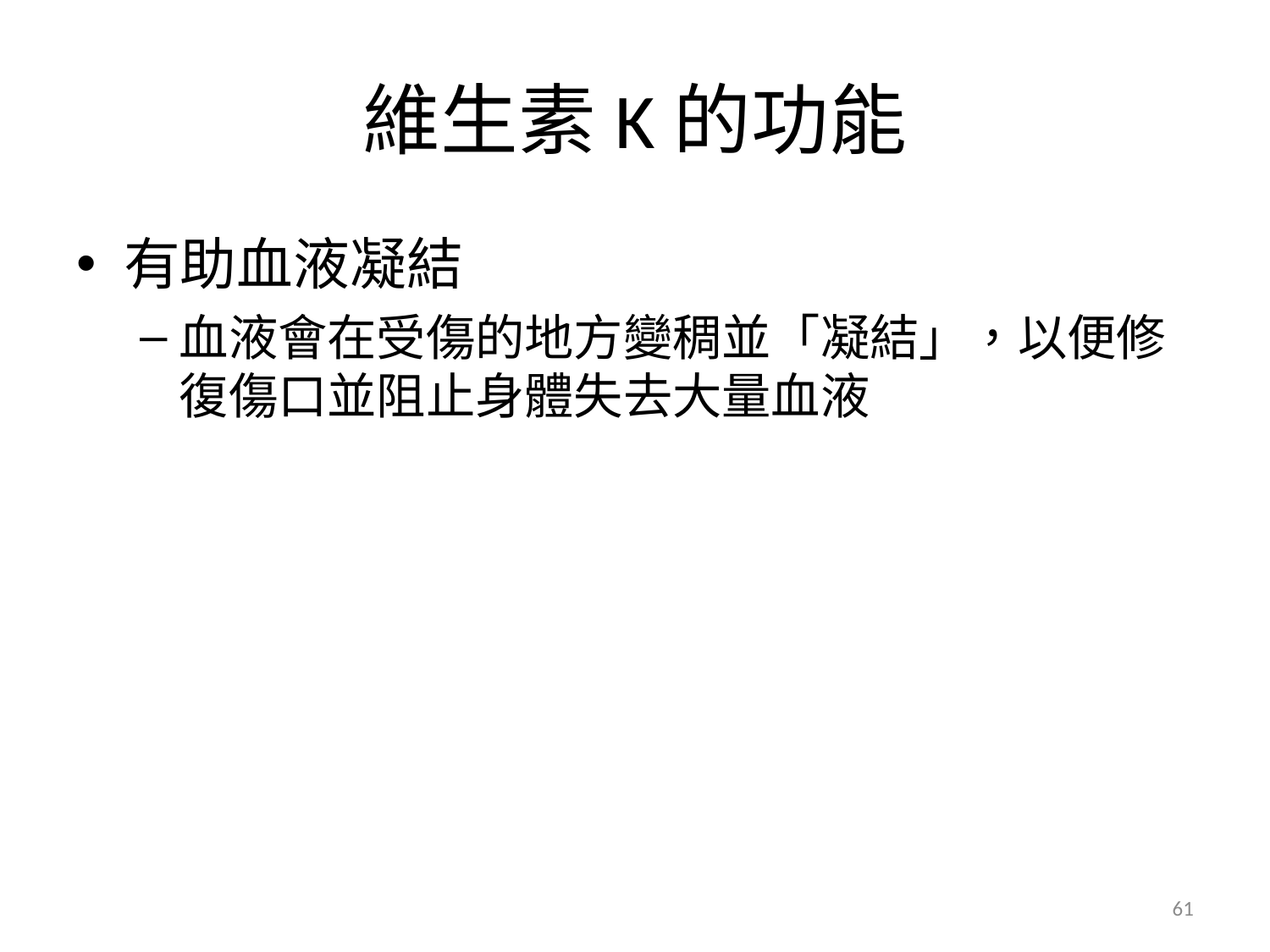

# 維生素K的功能
有助血液凝結
血液會在受傷的地方變稠並「凝結」，以便修復傷口並阻止身體失去大量血液
61